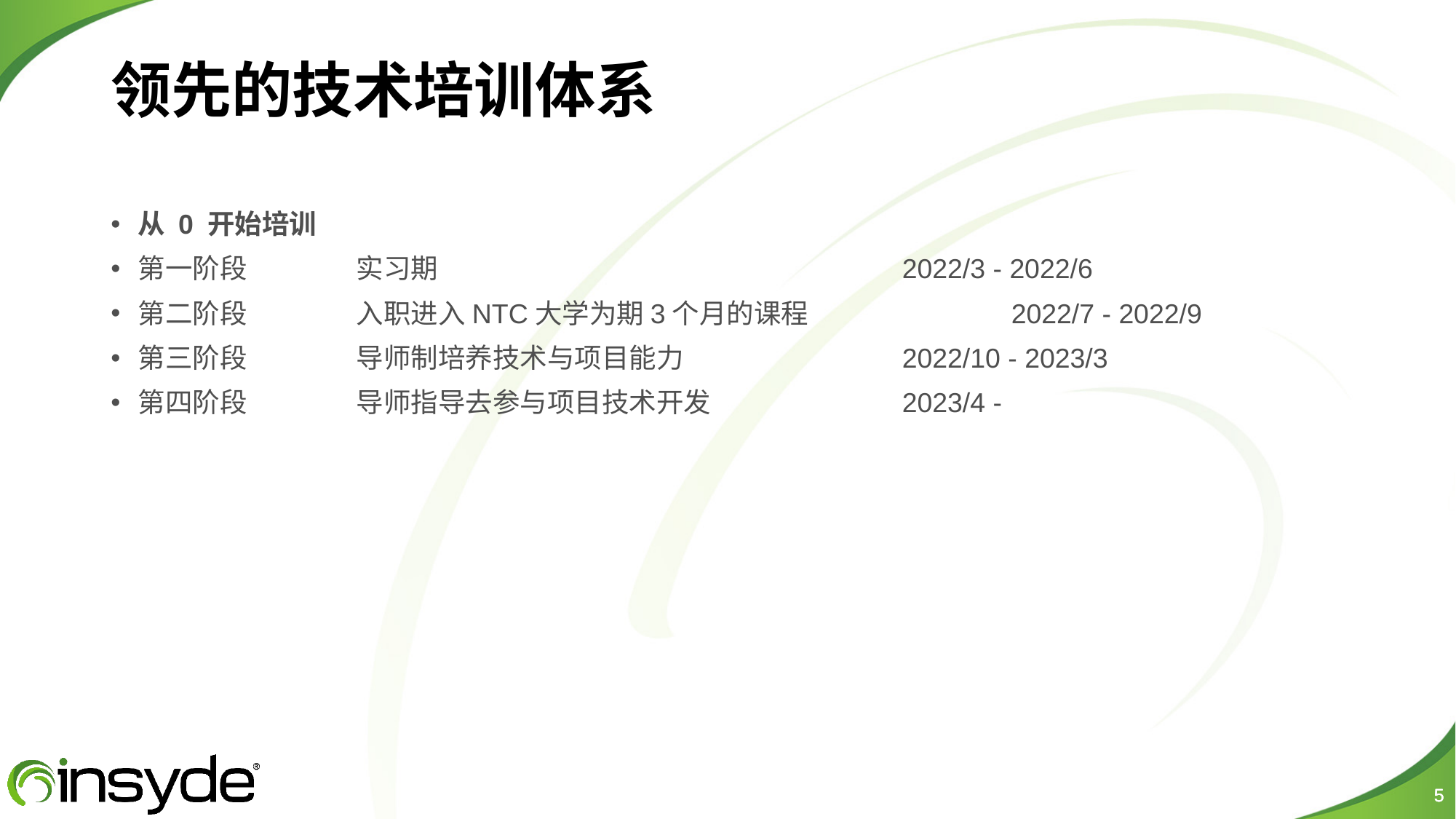

# 领先的技术培训体系

从 0 开始培训
第一阶段 	实习期 					2022/3 - 2022/6
第二阶段 	入职进入NTC大学为期3个月的课程 		2022/7 - 2022/9
第三阶段	导师制培养技术与项目能力		2022/10 - 2023/3
第四阶段	导师指导去参与项目技术开发		2023/4 -